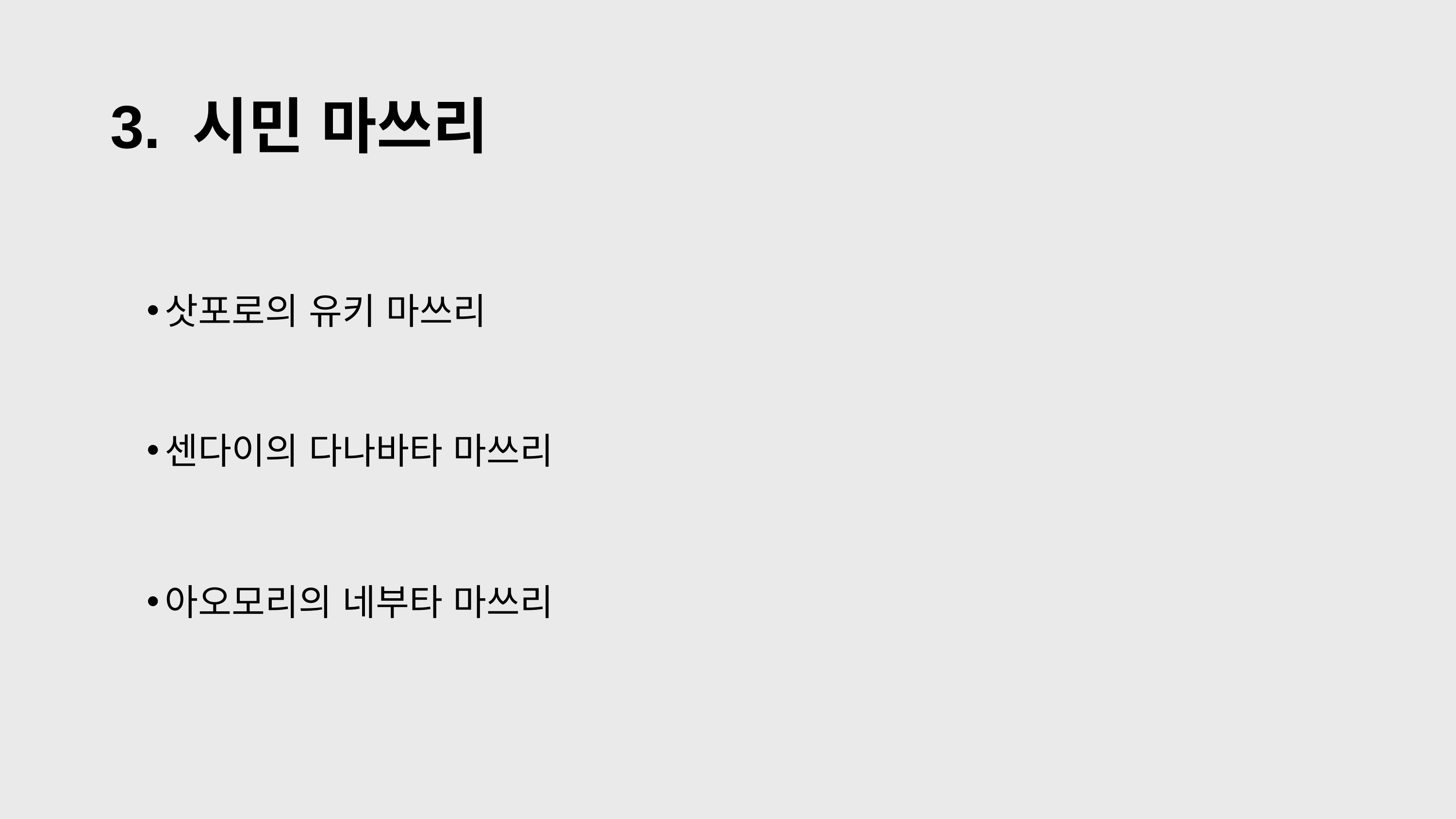

3. 시민 마쓰리
삿포로의 유키 마쓰리

센다이의 다나바타 마쓰리
아오모리의 네부타 마쓰리